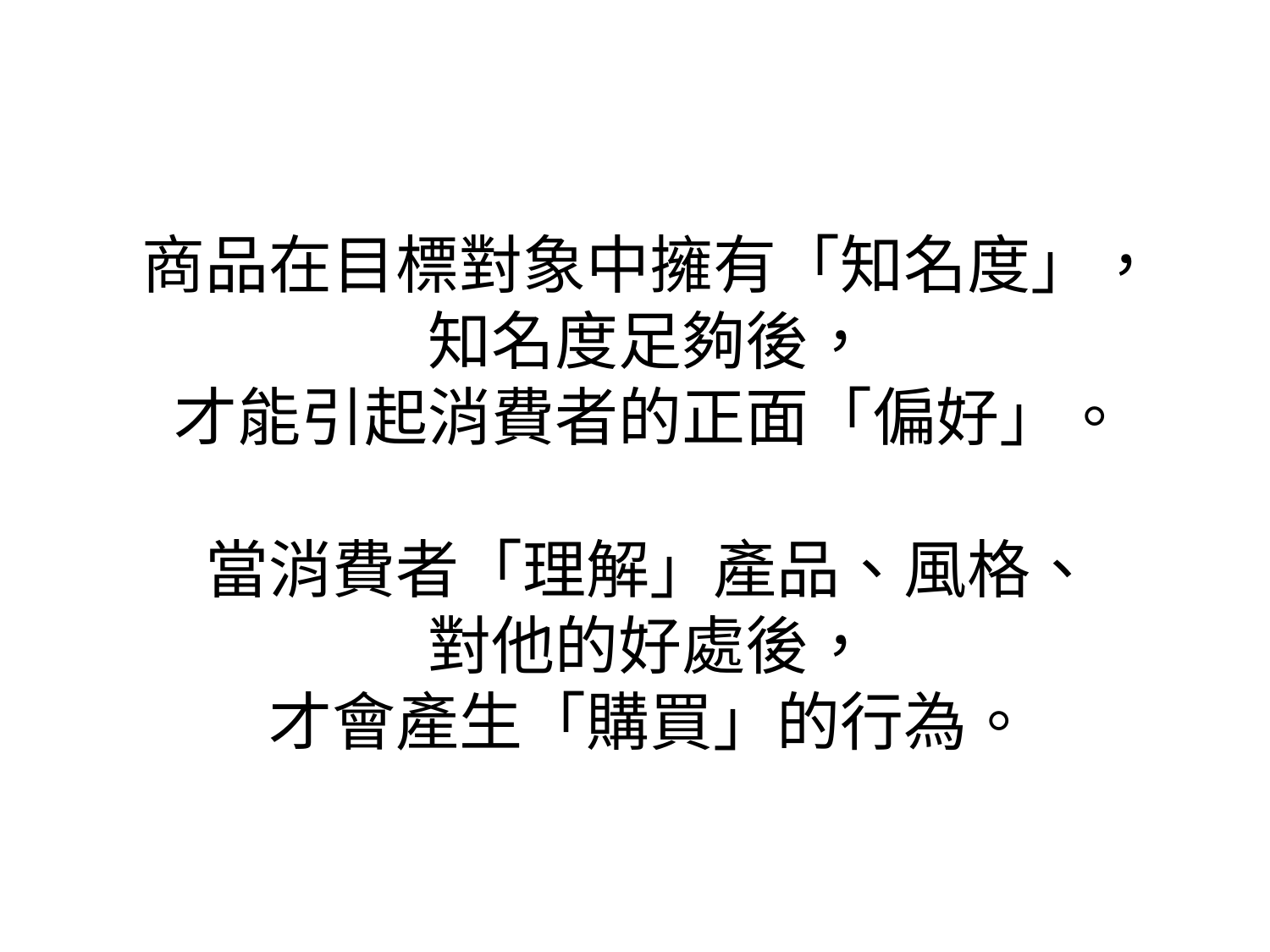

# 商品在目標對象中擁有「知名度」， 知名度足夠後， 才能引起消費者的正面「偏好」。 當消費者「理解」產品、風格、 對他的好處後， 才會產生「購買」的行為。